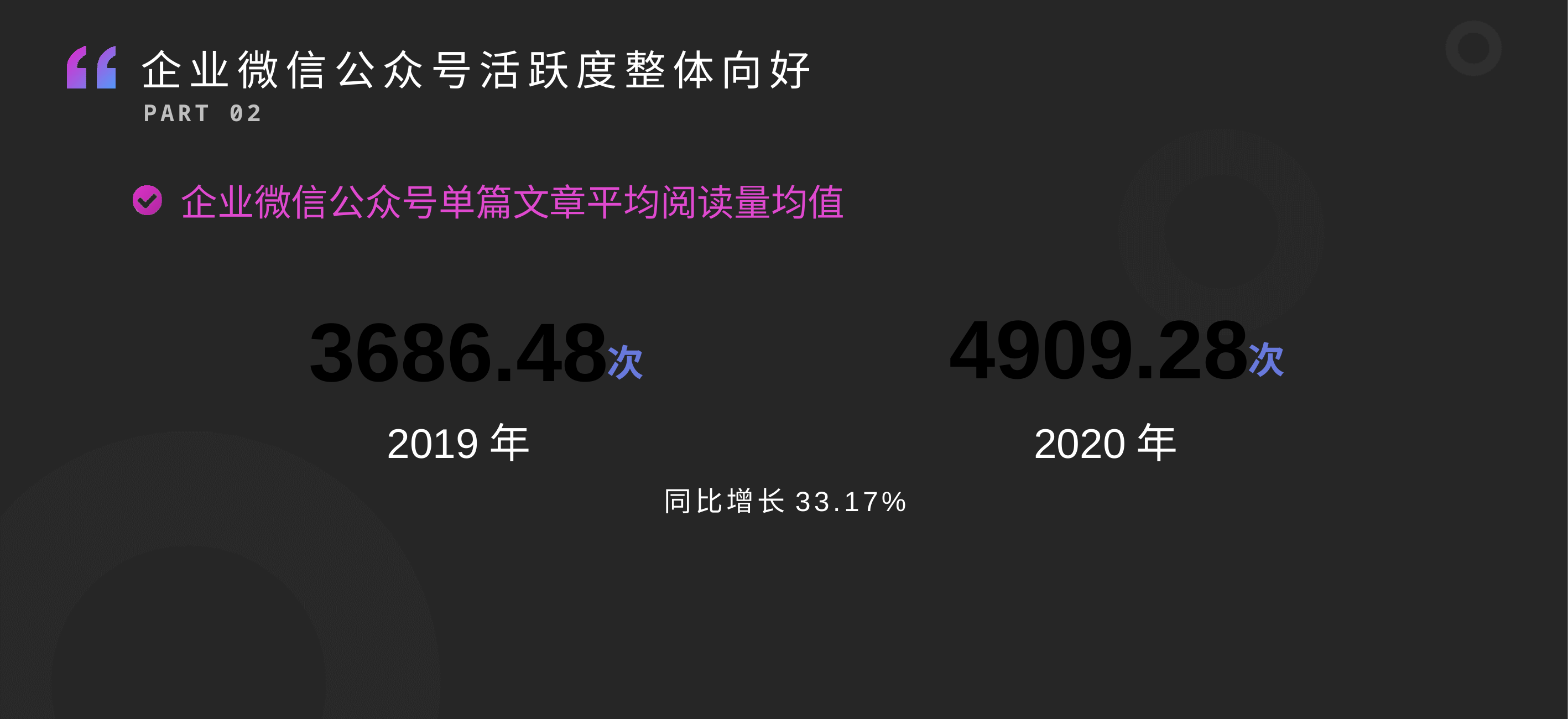

企业微信公众号活跃度整体向好

# PART 02
企业微信公众号单篇文章平均阅读量均值

4909.28
3686.48
次
次
2019年
2020年
同比增长33.17%